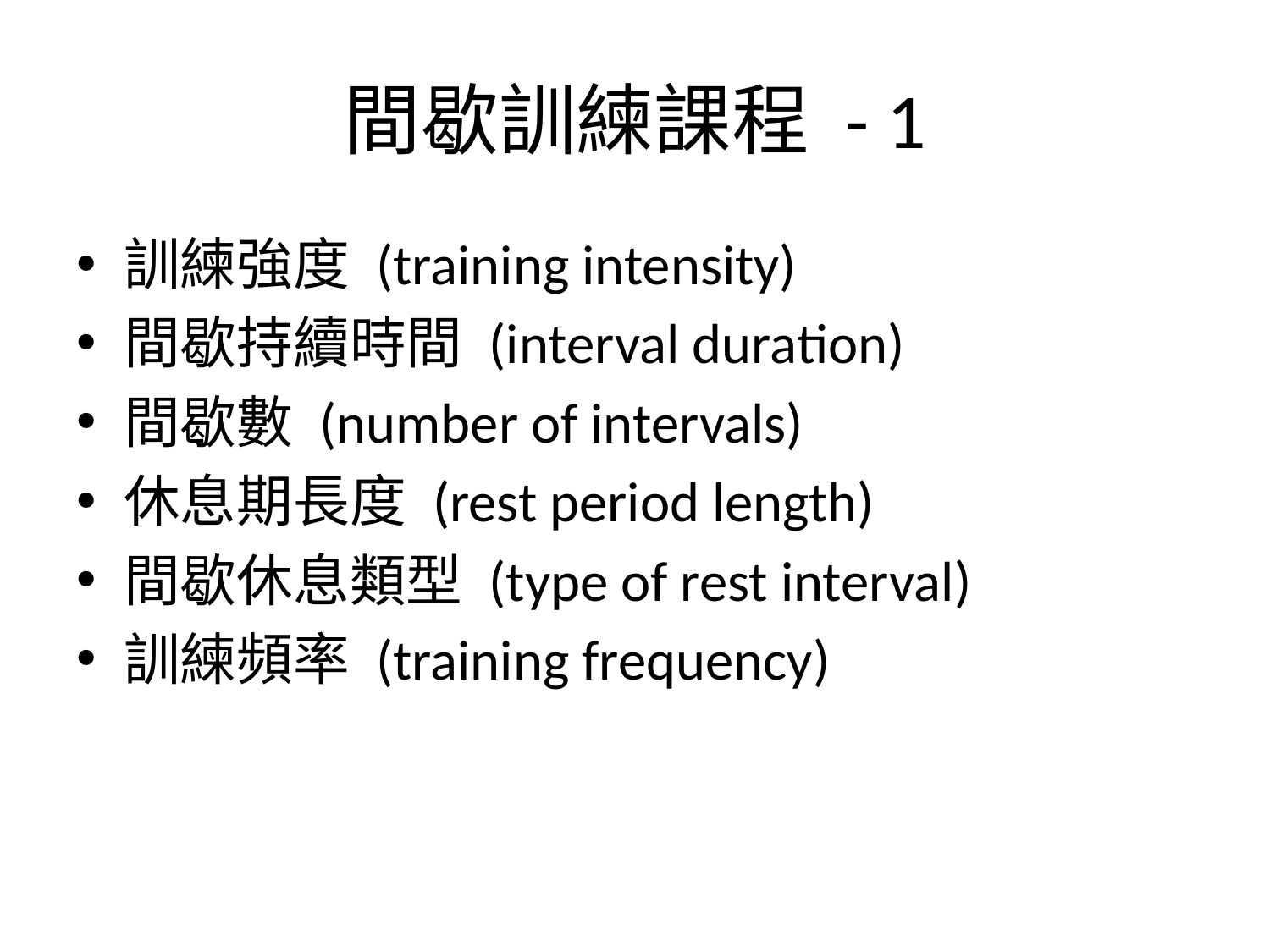

# 間歇訓練課程 - 1
訓練強度 (training intensity)
間歇持續時間 (interval duration)
間歇數 (number of intervals)
休息期長度 (rest period length)
間歇休息類型 (type of rest interval)
訓練頻率 (training frequency)